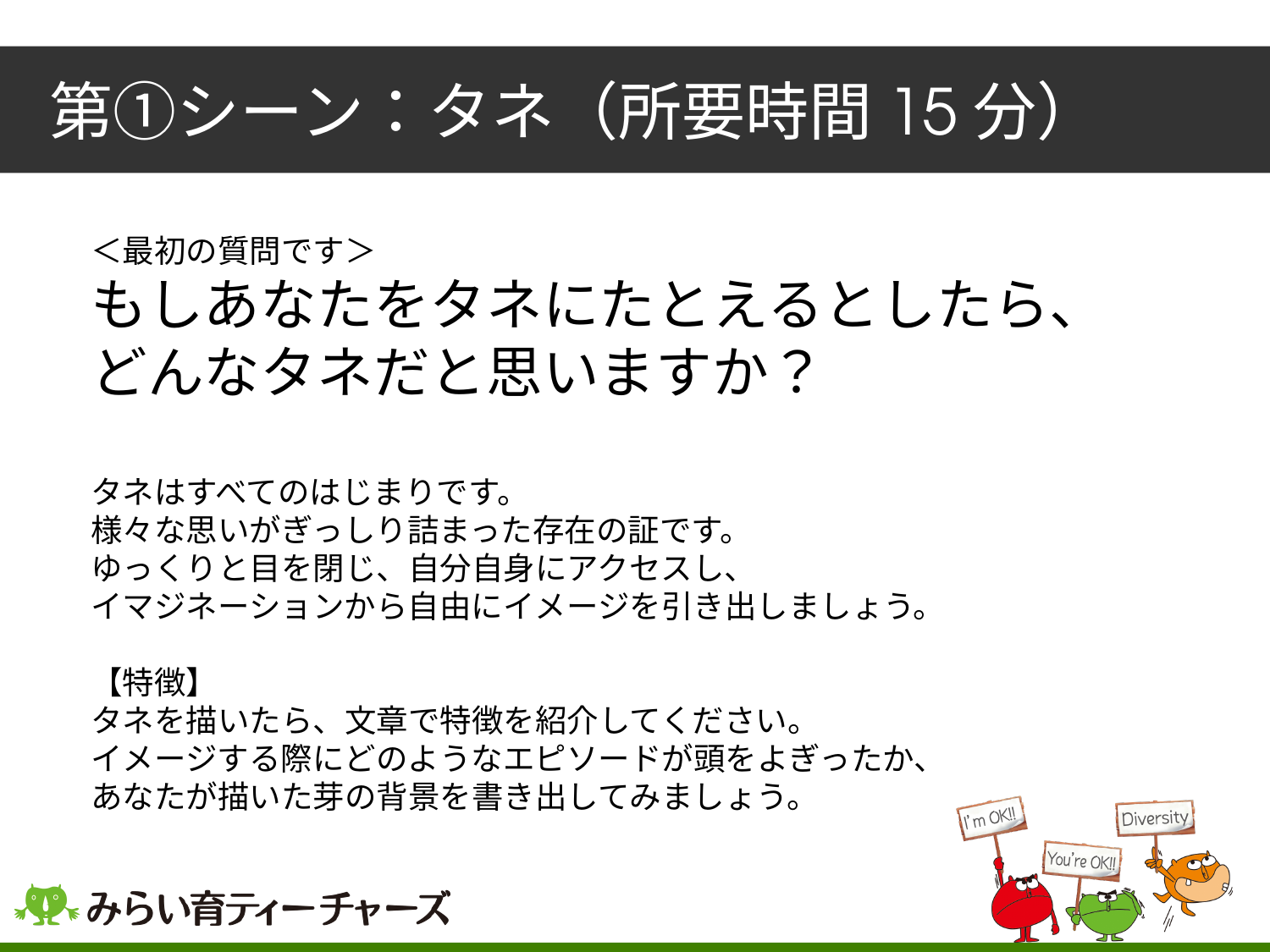

第①シーン：タネ（所要時間15分）
＜最初の質問です＞
もしあなたをタネにたとえるとしたら、
どんなタネだと思いますか？

タネはすべてのはじまりです。
様々な思いがぎっしり詰まった存在の証です。
ゆっくりと目を閉じ、自分自身にアクセスし、
イマジネーションから自由にイメージを引き出しましょう。

【特徴】
タネを描いたら、文章で特徴を紹介してください。
イメージする際にどのようなエピソードが頭をよぎったか、
あなたが描いた芽の背景を書き出してみましょう。